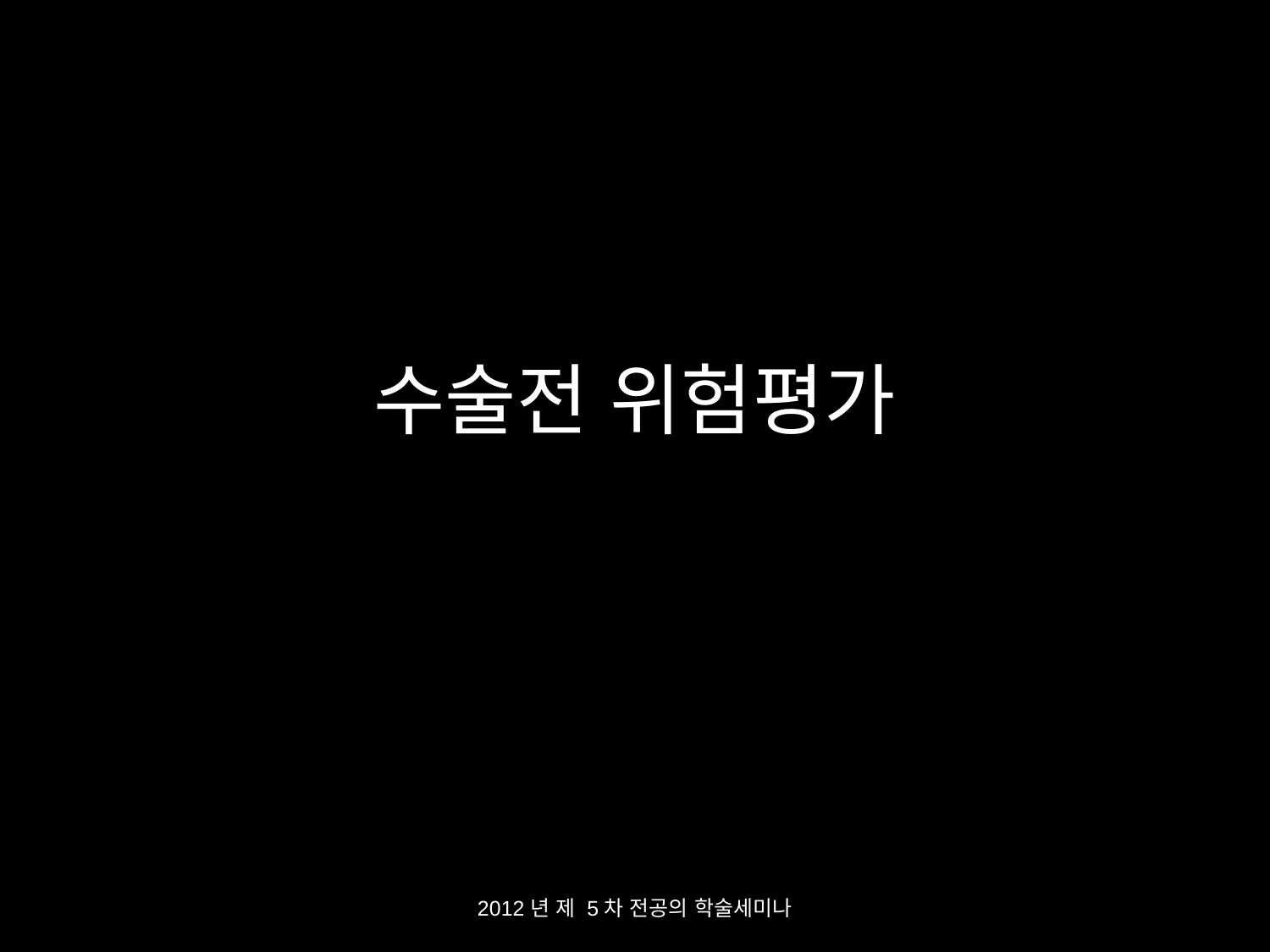

# 수술전 위험평가

2012년 제 5차 전공의 학술세미나